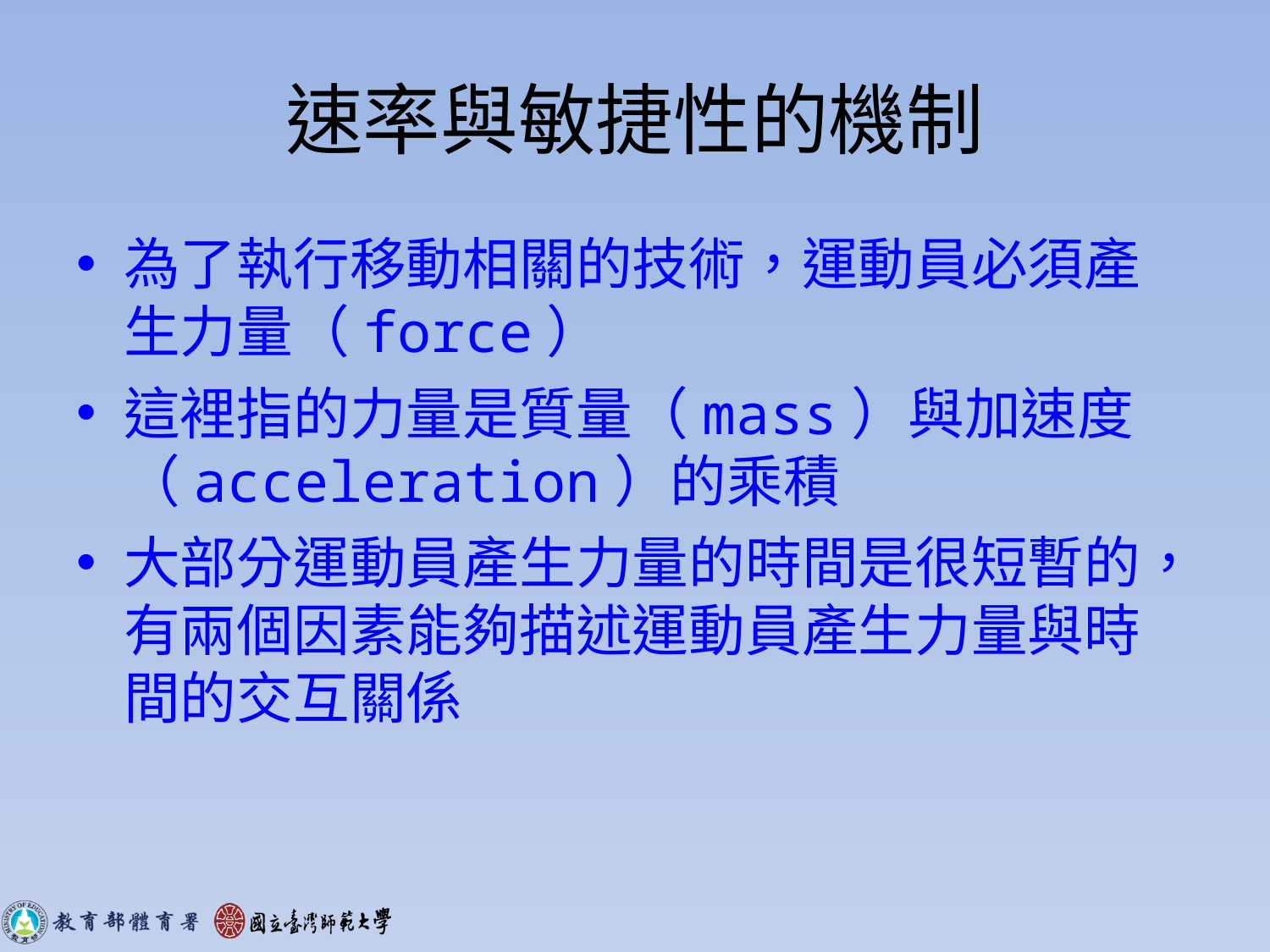

# 速率與敏捷性的機制
為了執行移動相關的技術，運動員必須產生力量（force）
這裡指的力量是質量（mass）與加速度（acceleration）的乘積
大部分運動員產生力量的時間是很短暫的，有兩個因素能夠描述運動員產生力量與時間的交互關係